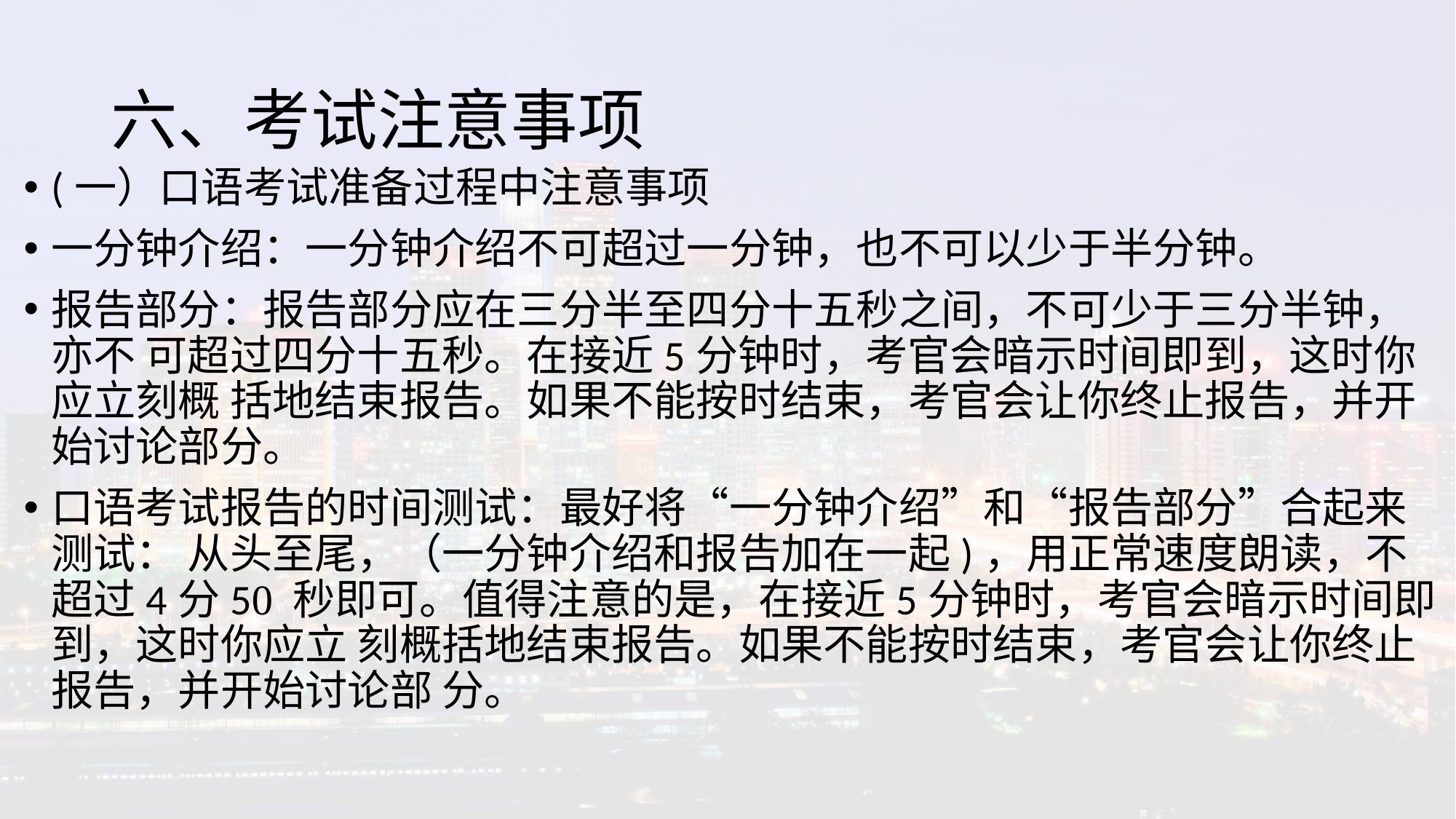

# 六、考试注意事项
(一）口语考试准备过程中注意事项
一分钟介绍：一分钟介绍不可超过一分钟，也不可以少于半分钟。
报告部分：报告部分应在三分半至四分十五秒之间，不可少于三分半钟，亦不 可超过四分十五秒。在接近5分钟时，考官会暗示时间即到，这时你应立刻概 括地结束报告。如果不能按时结束，考官会让你终止报告，并开始讨论部分。
口语考试报告的时间测试：最好将“一分钟介绍”和“报告部分”合起来测试： 从头至尾，（一分钟介绍和报告加在一起)，用正常速度朗读，不超过4分50 秒即可。值得注意的是，在接近5分钟时，考官会暗示时间即到，这时你应立 刻概括地结束报告。如果不能按时结束，考官会让你终止报告，并开始讨论部 分。